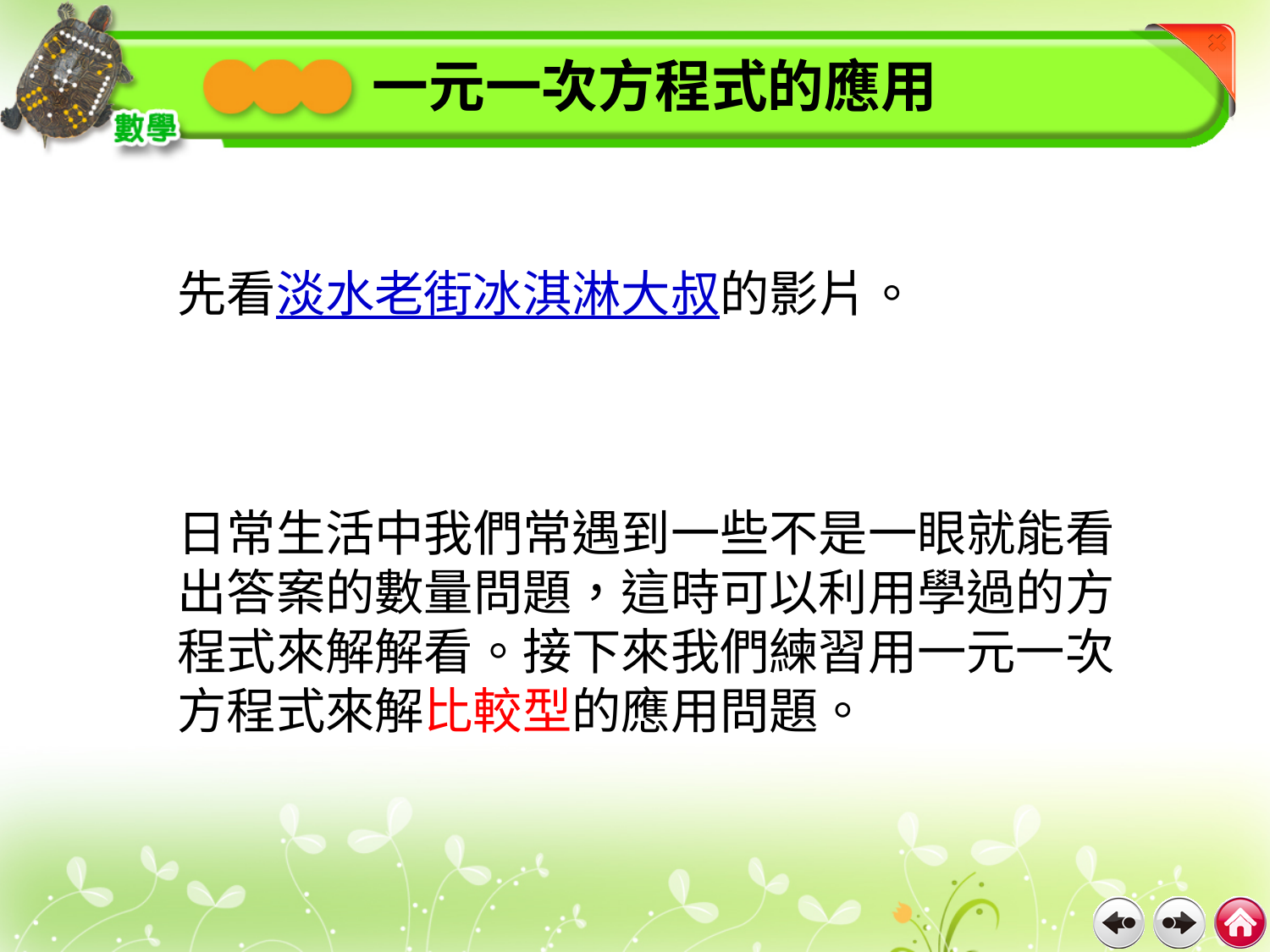

一元一次方程式的應用
先看淡水老街冰淇淋大叔的影片。
日常生活中我們常遇到一些不是一眼就能看出答案的數量問題，這時可以利用學過的方程式來解解看。接下來我們練習用一元一次方程式來解比較型的應用問題。